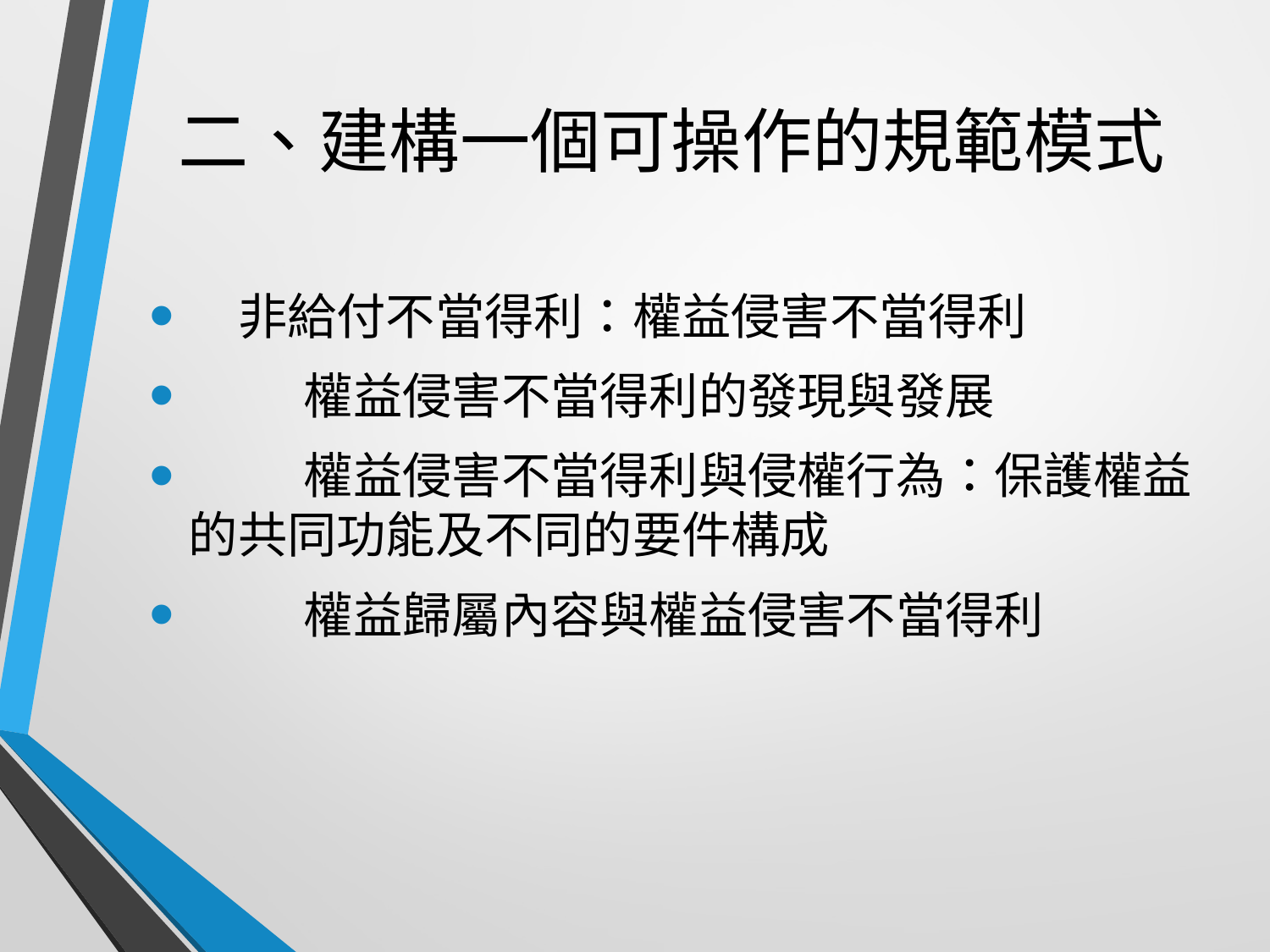

# 二、建構一個可操作的規範模式
　非給付不當得利：權益侵害不當得利
　      權益侵害不當得利的發現與發展
　      權益侵害不當得利與侵權行為：保護權益的共同功能及不同的要件構成
　      權益歸屬內容與權益侵害不當得利